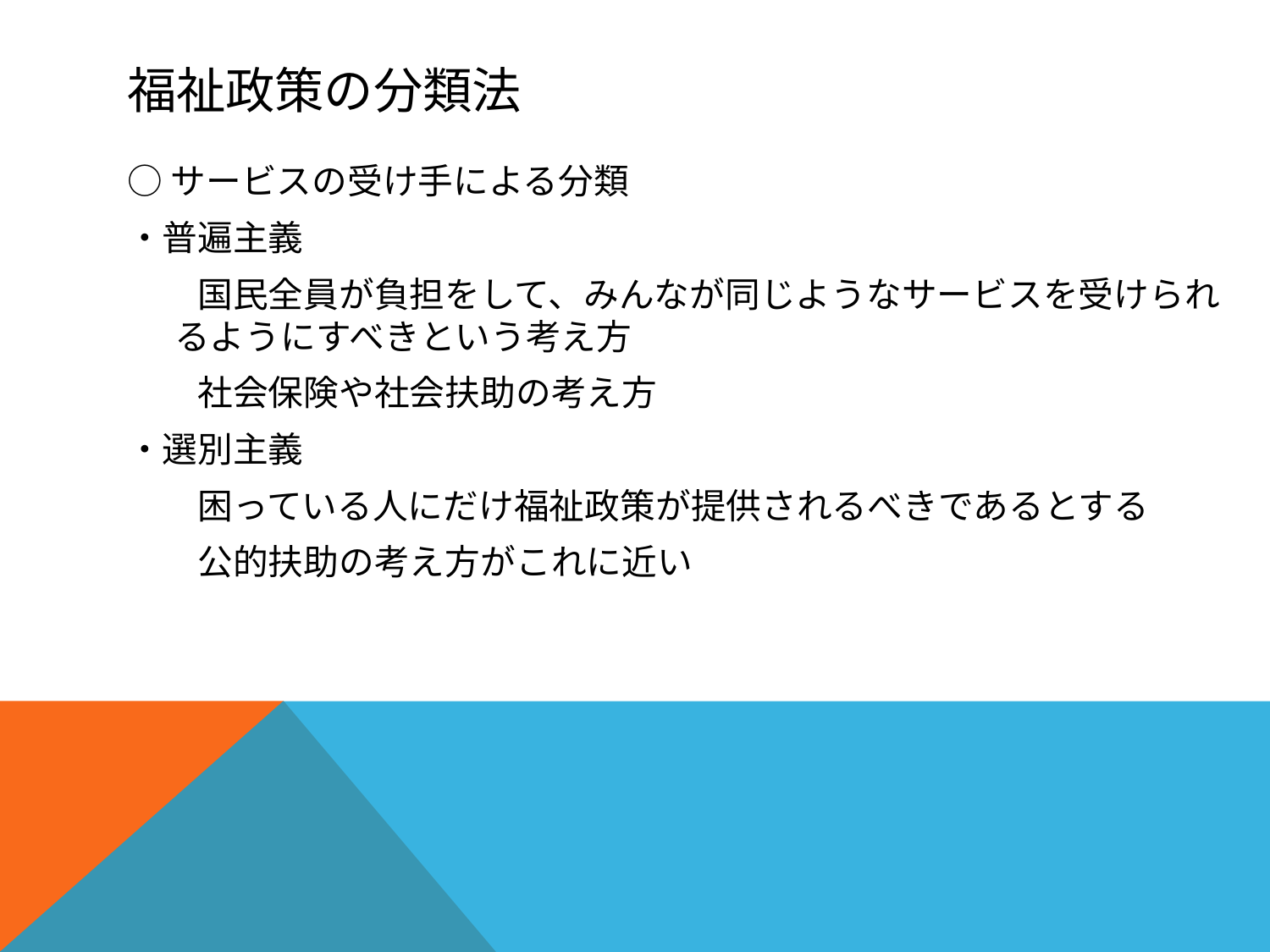

# 福祉政策の分類法
○サービスの受け手による分類
・普遍主義
　　国民全員が負担をして、みんなが同じようなサービスを受けられるようにすべきという考え方
　　社会保険や社会扶助の考え方
・選別主義
　　困っている人にだけ福祉政策が提供されるべきであるとする
　　公的扶助の考え方がこれに近い